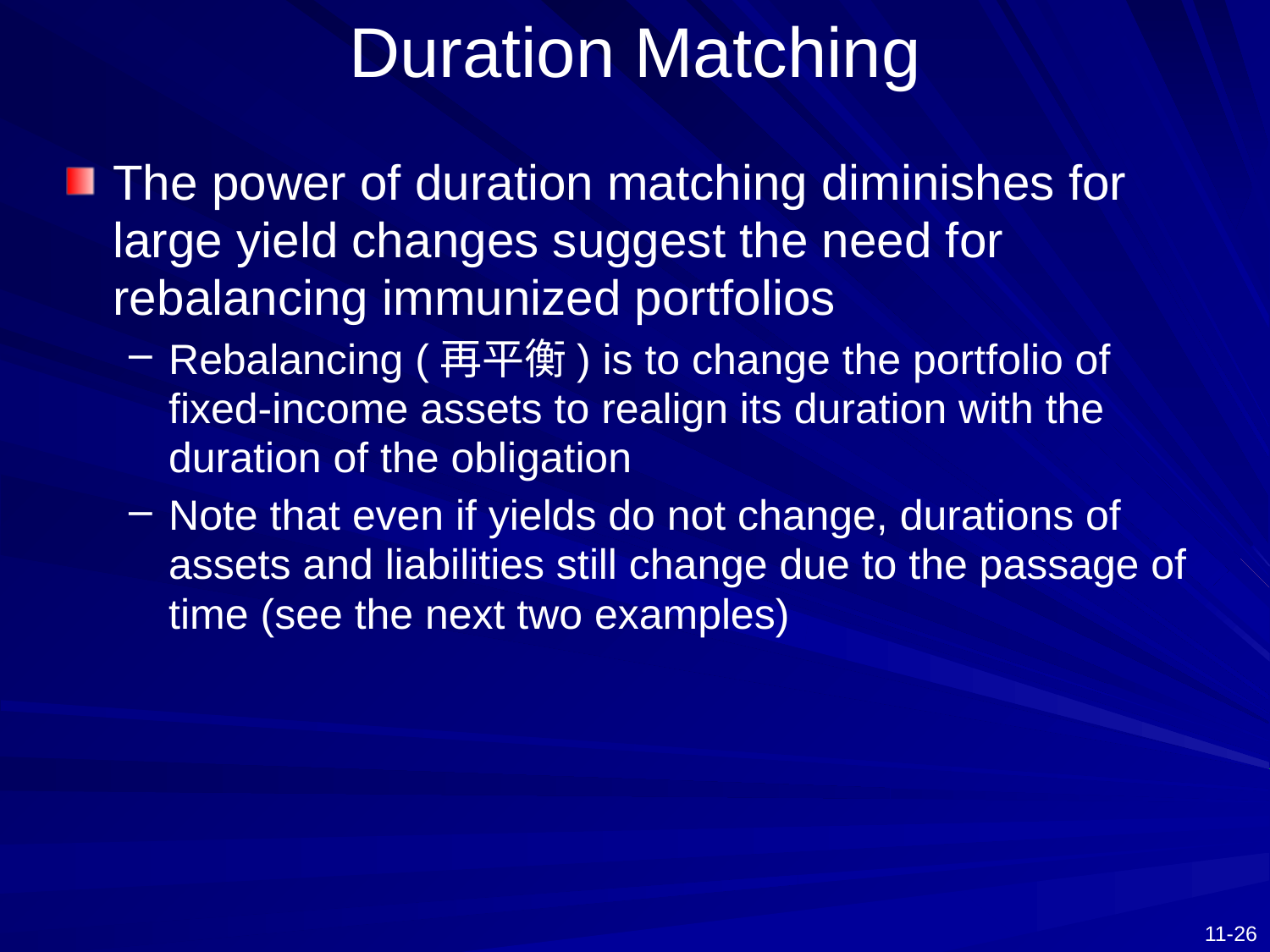

# Duration Matching
The power of duration matching diminishes for large yield changes suggest the need for rebalancing immunized portfolios
Rebalancing (再平衡) is to change the portfolio of fixed-income assets to realign its duration with the duration of the obligation
Note that even if yields do not change, durations of assets and liabilities still change due to the passage of time (see the next two examples)